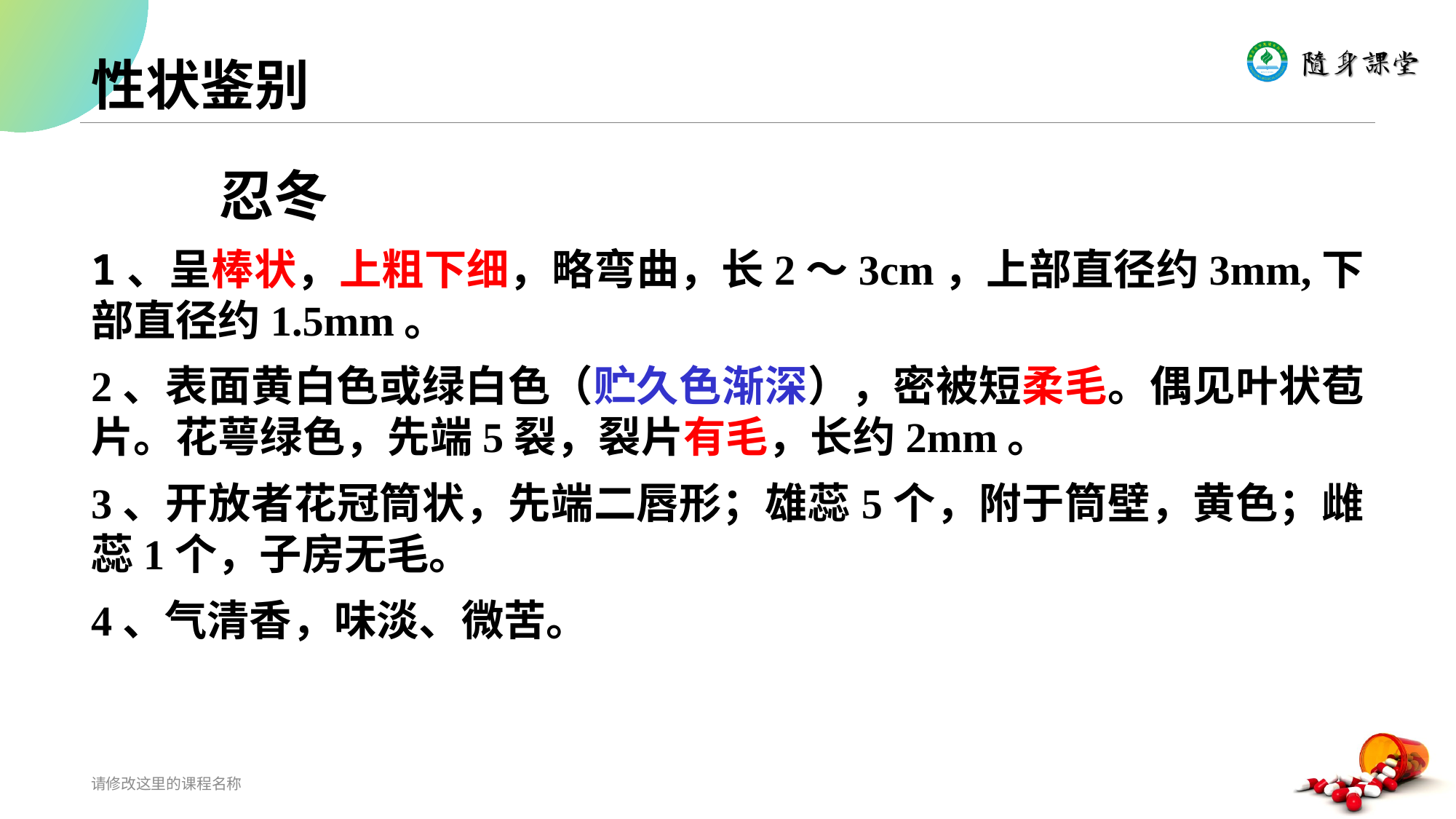

# 性状鉴别
                               忍冬
1、呈棒状，上粗下细，略弯曲，长2～3cm，上部直径约3mm,下部直径约1.5mm。
2、表面黄白色或绿白色（贮久色渐深），密被短柔毛。偶见叶状苞片。花萼绿色，先端5裂，裂片有毛，长约2mm。
3、开放者花冠筒状，先端二唇形；雄蕊5个，附于筒壁，黄色；雌蕊1个，子房无毛。
4、气清香，味淡、微苦。

请修改这里的课程名称
12